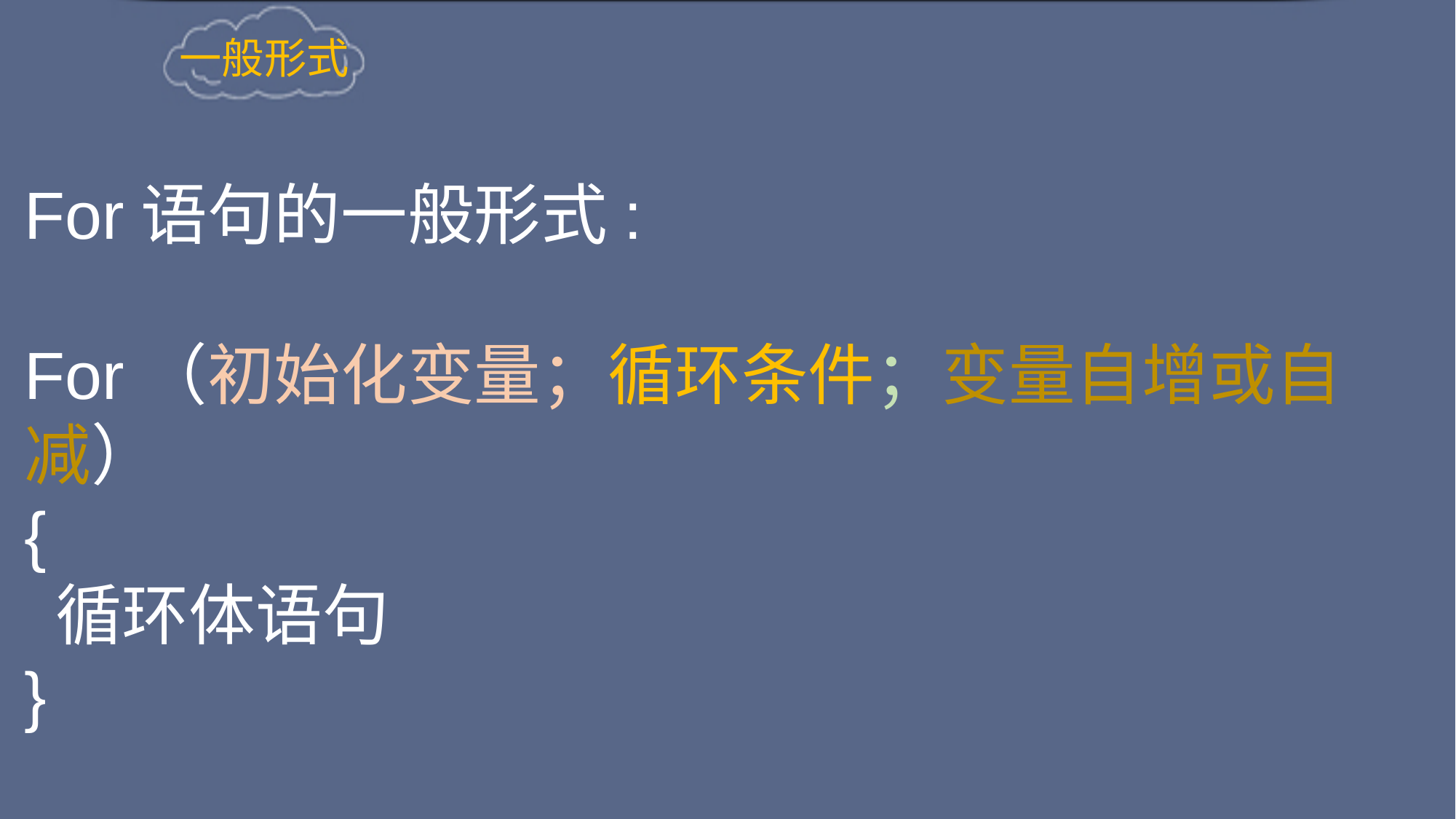

一般形式

For语句的一般形式:

For（初始化变量；循环条件；变量自增或自减）
{
 循环体语句
}